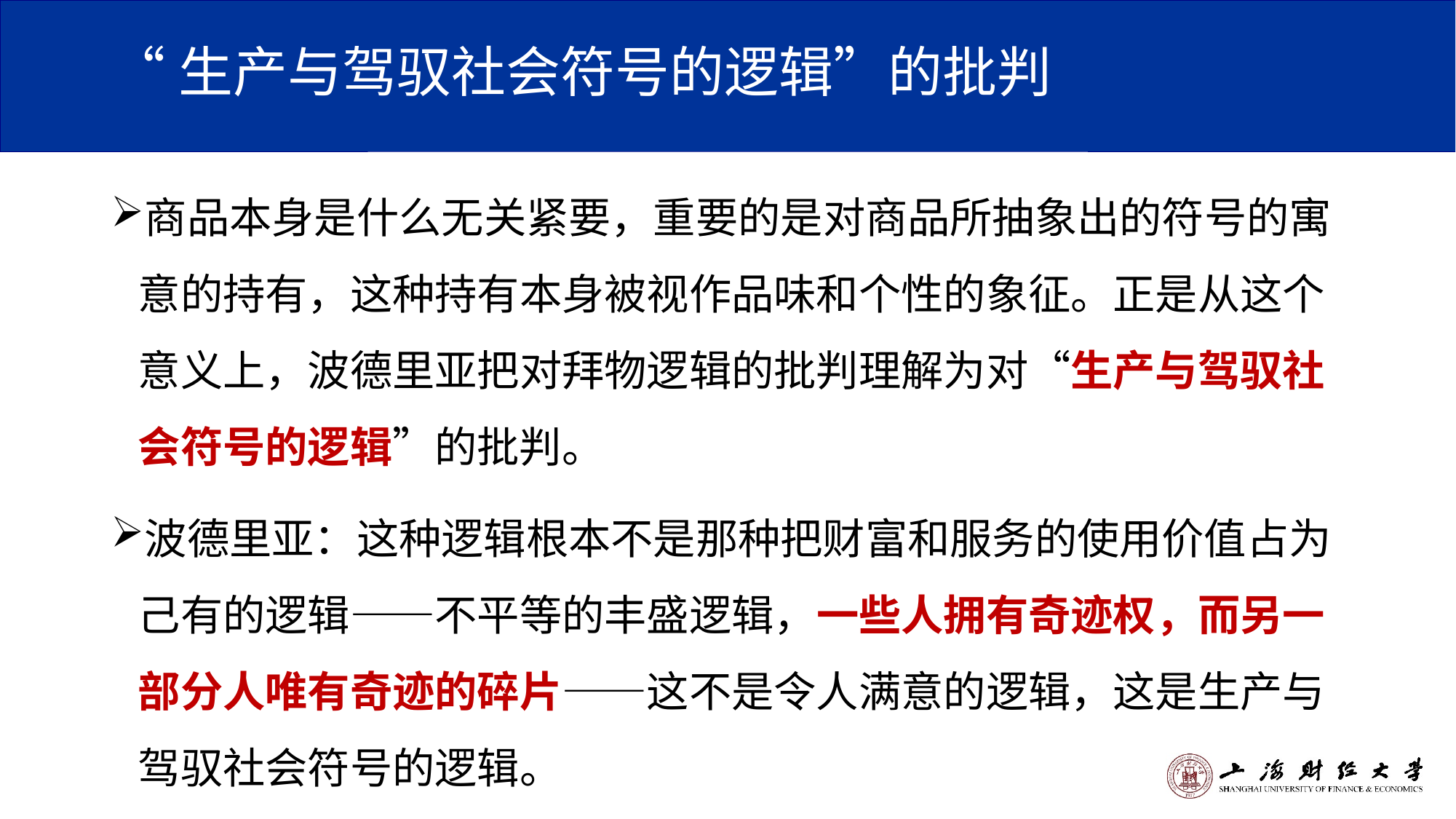

# “生产与驾驭社会符号的逻辑”的批判
商品本身是什么无关紧要，重要的是对商品所抽象出的符号的寓意的持有，这种持有本身被视作品味和个性的象征。正是从这个意义上，波德里亚把对拜物逻辑的批判理解为对“生产与驾驭社会符号的逻辑”的批判。
波德里亚：这种逻辑根本不是那种把财富和服务的使用价值占为己有的逻辑——不平等的丰盛逻辑，一些人拥有奇迹权，而另一部分人唯有奇迹的碎片——这不是令人满意的逻辑，这是生产与驾驭社会符号的逻辑。